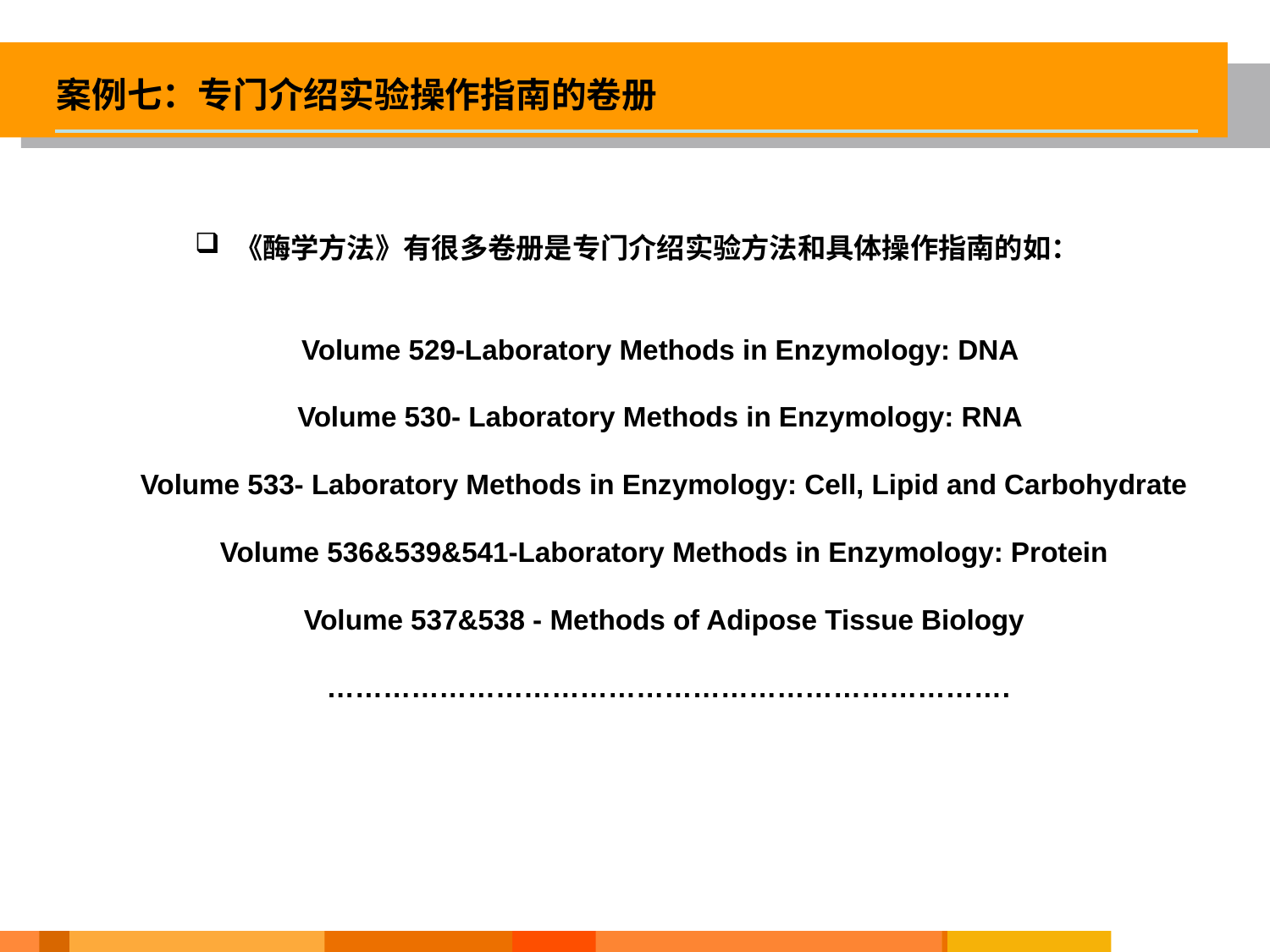

案例七：专门介绍实验操作指南的卷册

《酶学方法》有很多卷册是专门介绍实验方法和具体操作指南的如：

      Volume 529-Laboratory Methods in Enzymology: DNA

      Volume 530- Laboratory Methods in Enzymology: RNA

       Volume 533- Laboratory Methods in Enzymology: Cell, Lipid and Carbohydrate

       Volume 536&539&541-Laboratory Methods in Enzymology: Protein

       Volume 537&538 - Methods of Adipose Tissue Biology

        ……………………………………………………………….